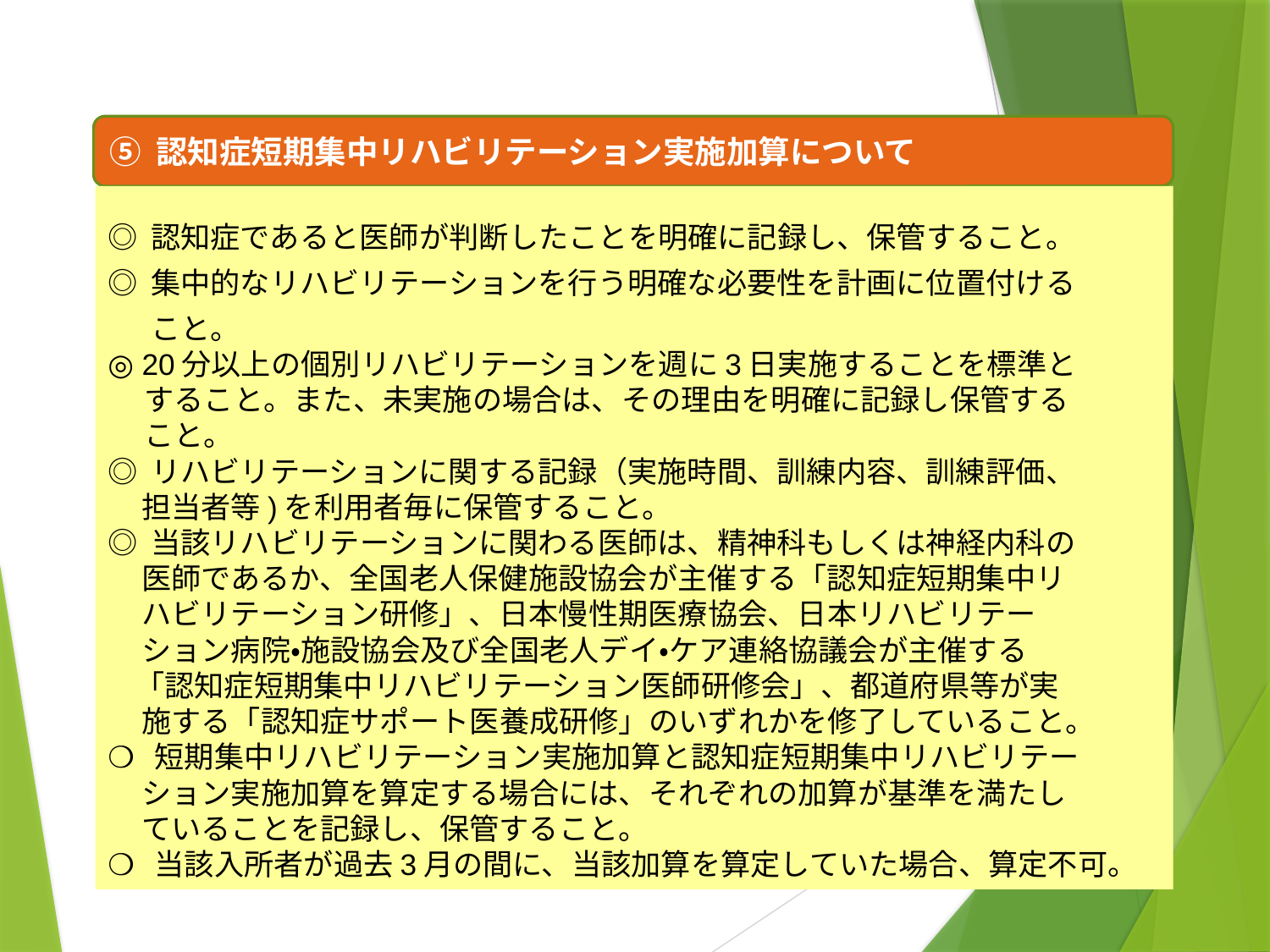

⑤ 認知症短期集中リハビリテーション実施加算について

◎ 認知症であると医師が判断したことを明確に記録し、保管すること。
◎ 集中的なリハビリテーションを行う明確な必要性を計画に位置付ける
 　こと。
◎ 20分以上の個別リハビリテーションを週に3日実施することを標準と
　 すること。また、未実施の場合は、その理由を明確に記録し保管する
　 こと。
◎ リハビリテーションに関する記録（実施時間、訓練内容、訓練評価、
    担当者等)を利用者毎に保管すること。
◎ 当該リハビリテーションに関わる医師は、精神科もしくは神経内科の
    医師であるか、全国老人保健施設協会が主催する「認知症短期集中リ
    ハビリテーション研修」、日本慢性期医療協会、日本リハビリテー
    ション病院・施設協会及び全国老人デイ・ケア連絡協議会が主催する
   「認知症短期集中リハビリテーション医師研修会」、都道府県等が実
    施する「認知症サポート医養成研修」のいずれかを修了していること。
❍  短期集中リハビリテーション実施加算と認知症短期集中リハビリテー
    ション実施加算を算定する場合には、それぞれの加算が基準を満たし
    ていることを記録し、保管すること。
❍  当該入所者が過去3月の間に、当該加算を算定していた場合、算定不可。

12